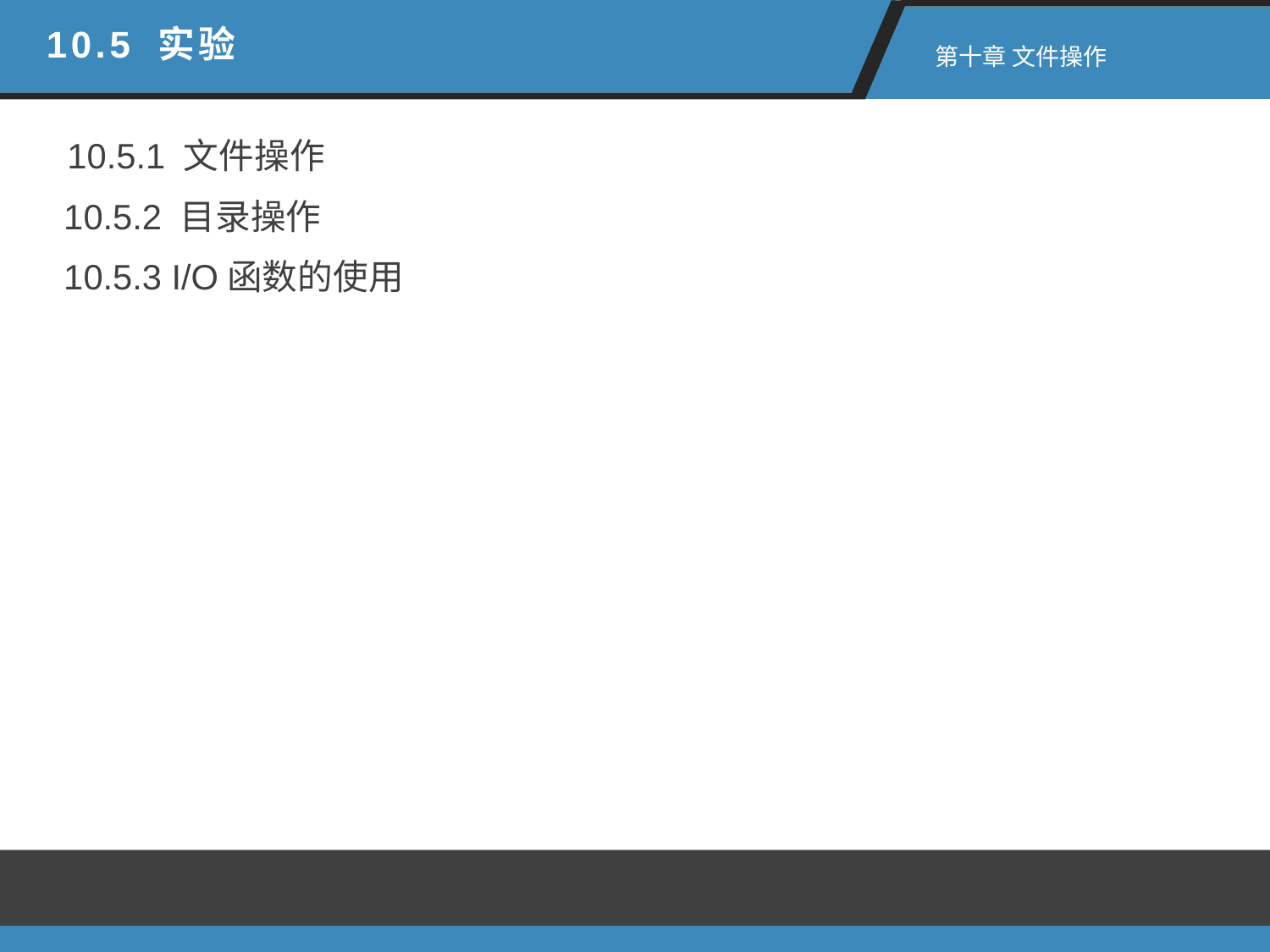

10.5 实验

  第十章 文件操作
10.5.1 文件操作
10.5.2 目录操作
10.5.3 I/O函数的使用